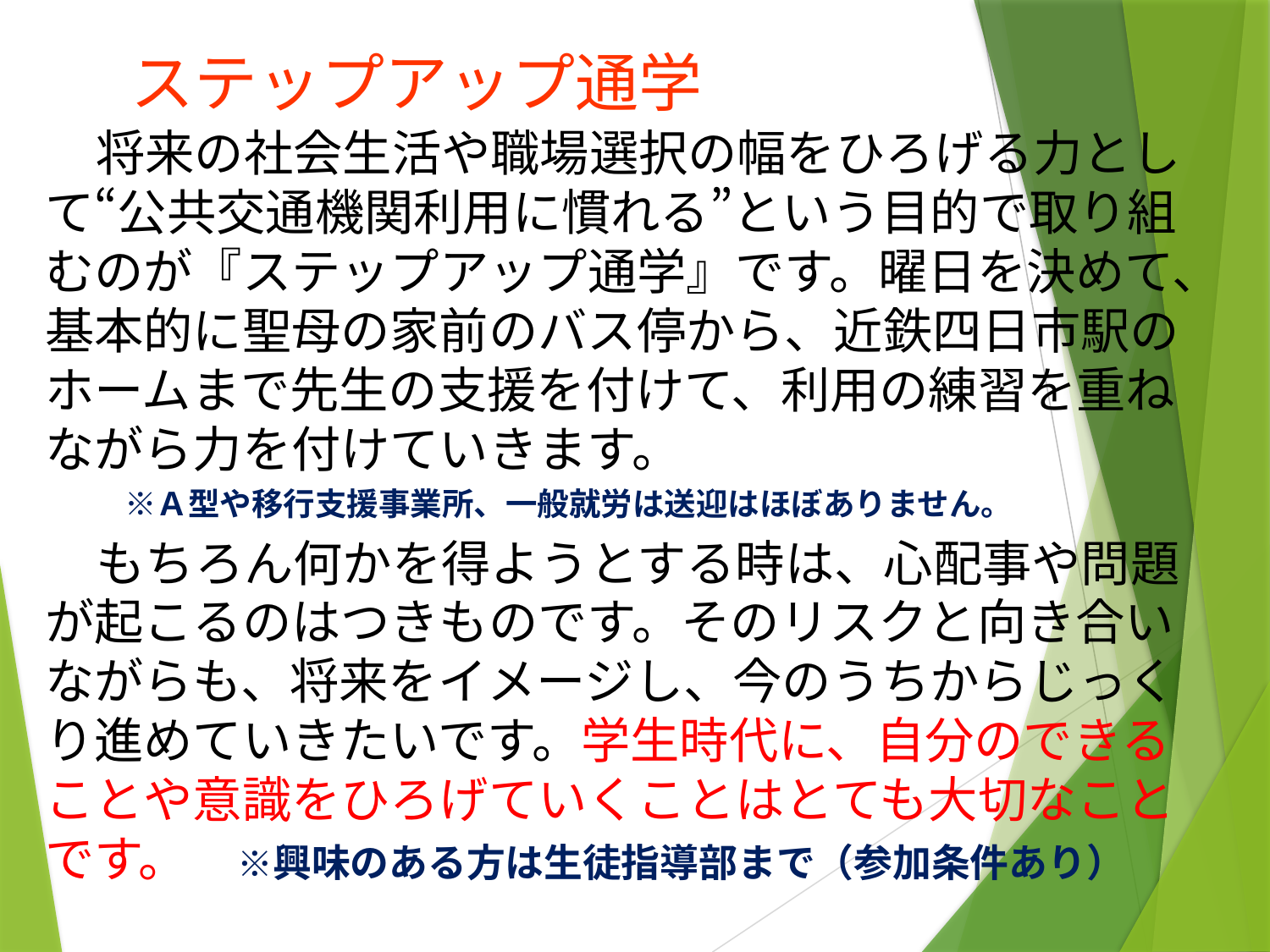

ステップアップ通学
　　将来の社会生活や職場選択の幅をひろげる力として“公共交通機関利用に慣れる”という目的で取り組むのが『ステップアップ通学』です。曜日を決めて、基本的に聖母の家前のバス停から、近鉄四日市駅のホームまで先生の支援を付けて、利用の練習を重ねながら力を付けていきます。
　　　　※Ａ型や移行支援事業所、一般就労は送迎はほぼありません。
　　もちろん何かを得ようとする時は、心配事や問題が起こるのはつきものです。そのリスクと向き合いながらも、将来をイメージし、今のうちからじっくり進めていきたいです。学生時代に、自分のできることや意識をひろげていくことはとても大切なことです。　※興味のある方は生徒指導部まで（参加条件あり）